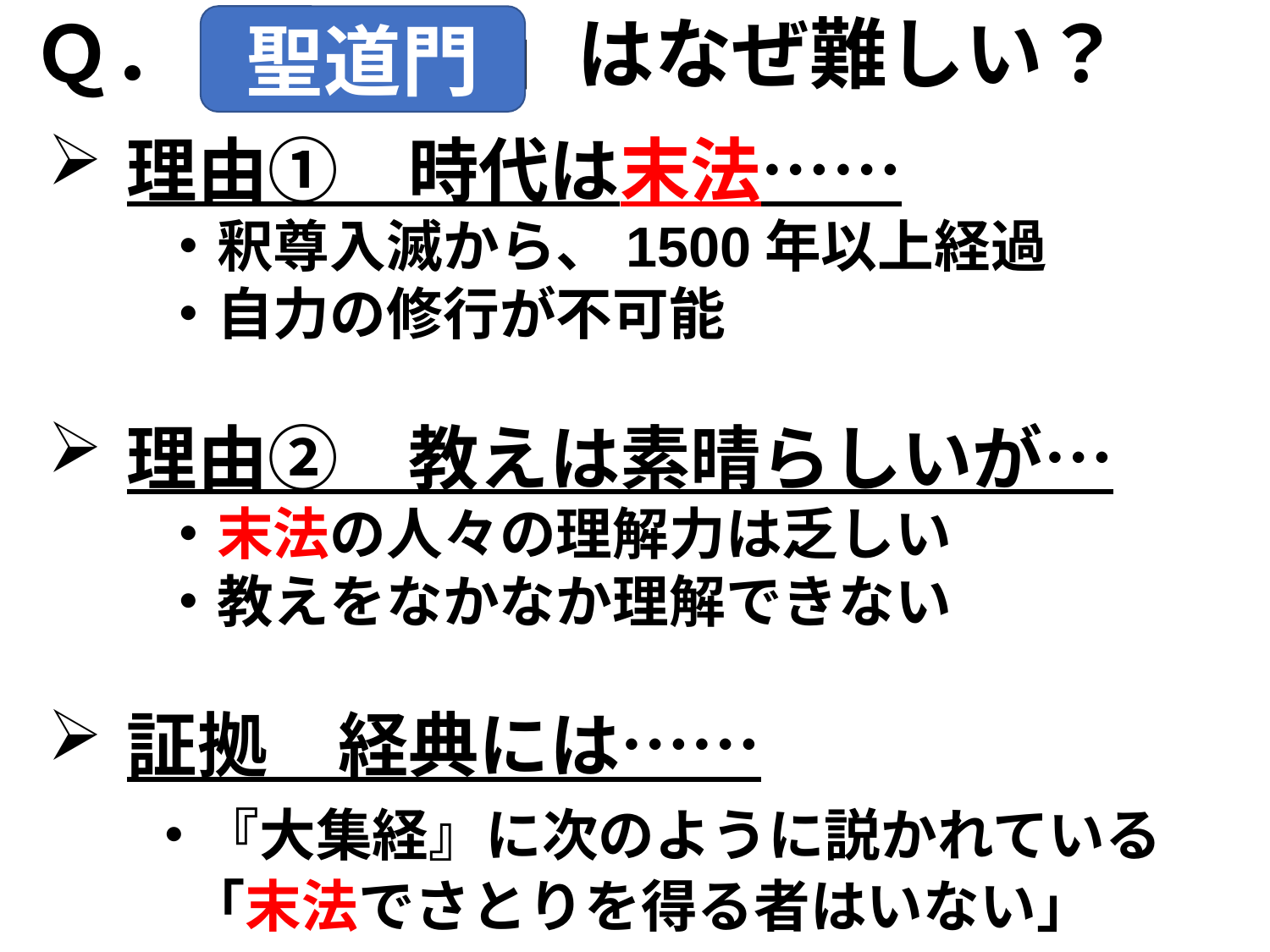

Ｑ．「聖道門」はなぜ難しい？
聖道門
理由①　時代は末法……
　　・釈尊入滅から、1500年以上経過
　　・自力の修行が不可能

理由②　教えは素晴らしいが…
　　・末法の人々の理解力は乏しい
　　・教えをなかなか理解できない

証拠　経典には……
  　・『大集経』に次のように説かれている
　　　｢末法でさとりを得る者はいない｣